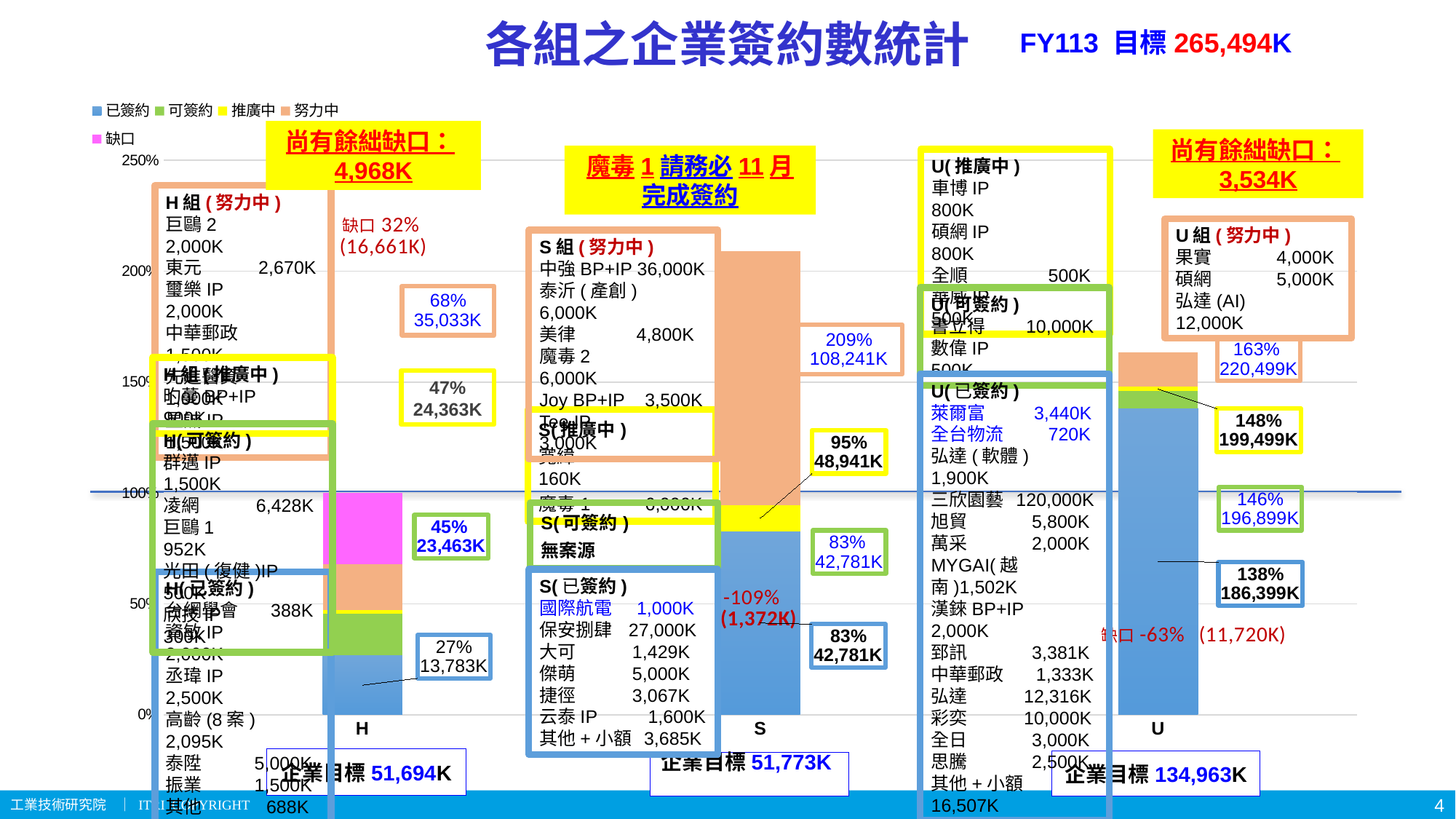

# 各組之企業簽約數統計
FY113 目標265,494K

### Chart

| Category | 已簽約 | 可簽約 | 推廣中 | 努力中 | 缺口 |
|---|---|---|---|---|---|
| H | 0.2666266878167679 | 0.18725577436452973 | 0.017410144310751732 | 0.20640693310635663 | 0.3223004604015941 |
| S | 0.8263187375659128 | 0.0 | 0.11898093600911672 | 1.1453846599578932 | -1.0906843335329226 |
| U | 1.3811118602876344 | 0.07779910049420953 | 0.019264539169994738 | 0.15559820098841906 | -0.6337737009402578 |
尚有餘絀缺口：4,968K
尚有餘絀缺口：3,534K
魔毒1請務必11月
完成簽約
U(推廣中)
車博IP               800K
碩網IP               800K
全順                   500K
華威IP               500K
H組(努力中)
巨鷗2          2,000K
東元             2,670K
璽樂IP         2,000K
中華郵政     1,500K
先進醫資     1,000K
昱誠IP         1,500K
U組(努力中)
果實               4,000K
碩網               5,000K
弘達(AI)      12,000K
S組(努力中)
中強BP+IP 36,000K
泰沂(產創)    6,000K
美律              4,800K
魔毒2            6,000K
Joy BP+IP    3,500K
Tee IP            3,000K
U(可簽約)
書立得         10,000K
數偉IP               500K
H組(推廣中)
旳蔓BP+IP     900K
47%
24,363K
U(已簽約)
萊爾富           3,440K
全台物流          720K
弘達(軟體)    1,900K
三欣園藝  120,000K
旭貿               5,800K
萬采               2,000K
MYGAI(越南)1,502K
漢錸BP+IP    2,000K
郅訊               3,381K
中華郵政       1,333K
弘達             12,316K
彩奕             10,000K
全日               3,000K
思騰               2,500K
其他+小額  16,507K
H(可簽約)
群邁IP         1,500K
凌網             6,428K
巨鷗1             952K
光田(復健)IP  500K
欣技IP            300K
S(已簽約)
國際航電     1,000K
保安捌肆   27,000K
大可             1,429K
傑萌             5,000K
捷徑             3,067K
云泰IP          1,600K
其他+小額  3,685K
H(已簽約)
台網學會       388K
資敏IP        2,000K
丞瑋IP        2,500K
高齡(8案)   2,095K
泰陞            5,000K
振業            1,500K
其他               688K
企業目標51,694K
企業目標134,963K
企業目標51,773K